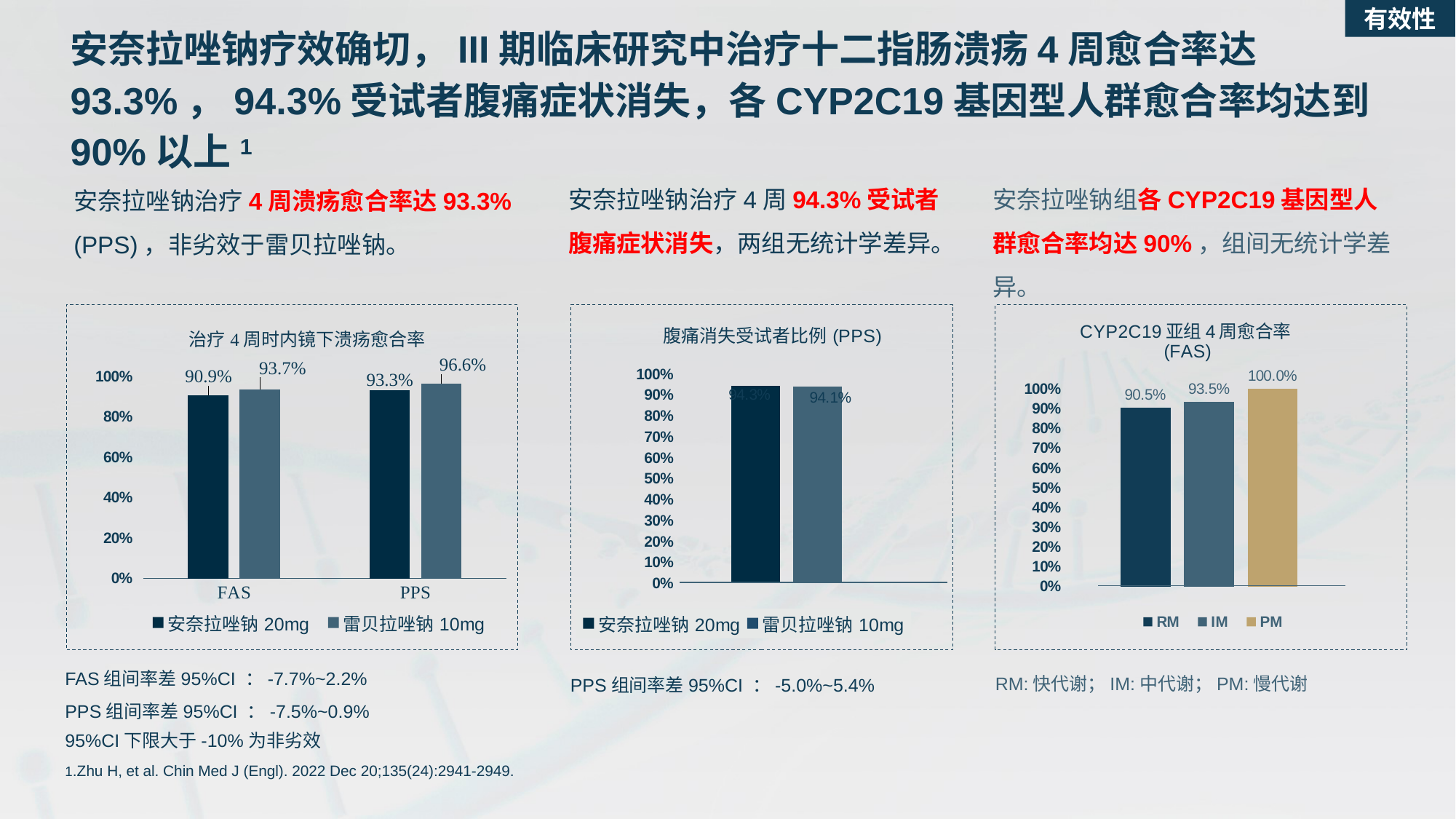

有效性
安奈拉唑钠疗效确切，III期临床研究中治疗十二指肠溃疡4周愈合率达93.3%，94.3%受试者腹痛症状消失，各CYP2C19基因型人群愈合率均达到90%以上1

安奈拉唑钠组各CYP2C19基因型人群愈合率均达90%，组间无统计学差异。
安奈拉唑钠治疗4周94.3%受试者腹痛症状消失，两组无统计学差异。
安奈拉唑钠治疗4周溃疡愈合率达93.3% (PPS)，非劣效于雷贝拉唑钠。

### Chart: 腹痛消失受试者比例(PPS)

| Category | 安奈拉唑钠20mg | 雷贝拉唑钠10mg |
|---|---|---|
| 4周时 | 0.943 | 0.941 |

### Chart: CYP2C19亚组4周愈合率(FAS)

| Category | RM | IM | PM |
|---|---|---|---|
| 安奈拉唑钠20mg | 0.905 | 0.935 | 1.0 |

### Chart: 治疗4周时内镜下溃疡愈合率

| Category | 安奈拉唑钠20mg | 雷贝拉唑钠10mg |
|---|---|---|
| FAS | 0.909 | 0.937 |
| PPS | 0.933 | 0.966 |
FAS组间率差95%CI ：-7.7%~2.2%
PPS组间率差95%CI ：-7.5%~0.9%
PPS组间率差95%CI ：-5.0%~5.4%
RM:快代谢；IM:中代谢；PM:慢代谢
95%CI下限大于-10%为非劣效
1.Zhu H, et al. Chin Med J (Engl). 2022 Dec 20;135(24):2941-2949.